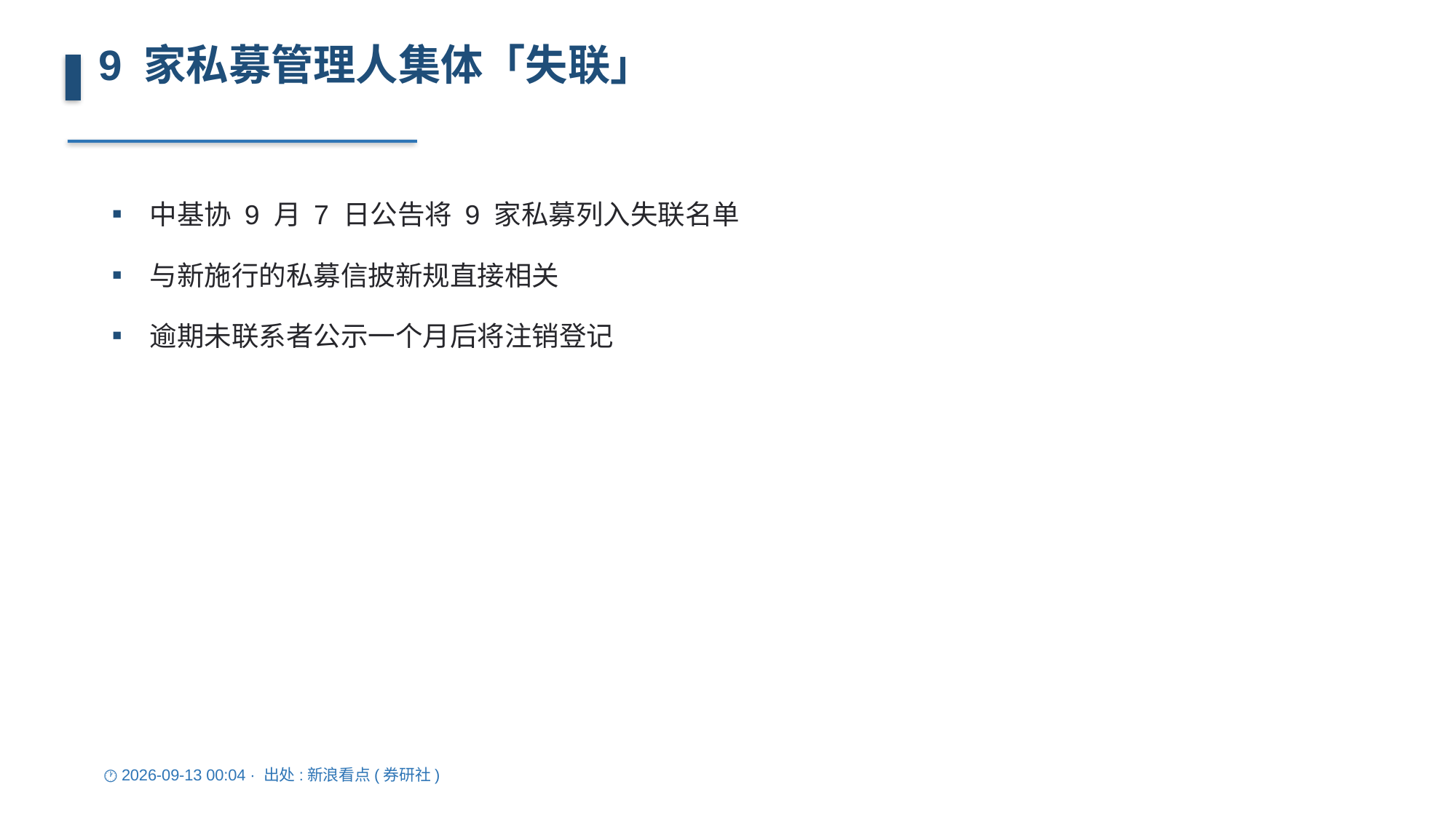

9 家私募管理人集体「失联」

▪  中基协 9 月 7 日公告将 9 家私募列入失联名单
▪  与新施行的私募信披新规直接相关
▪  逾期未联系者公示一个月后将注销登记
🕐 2026-09-13 00:04 · 出处:新浪看点(券研社)